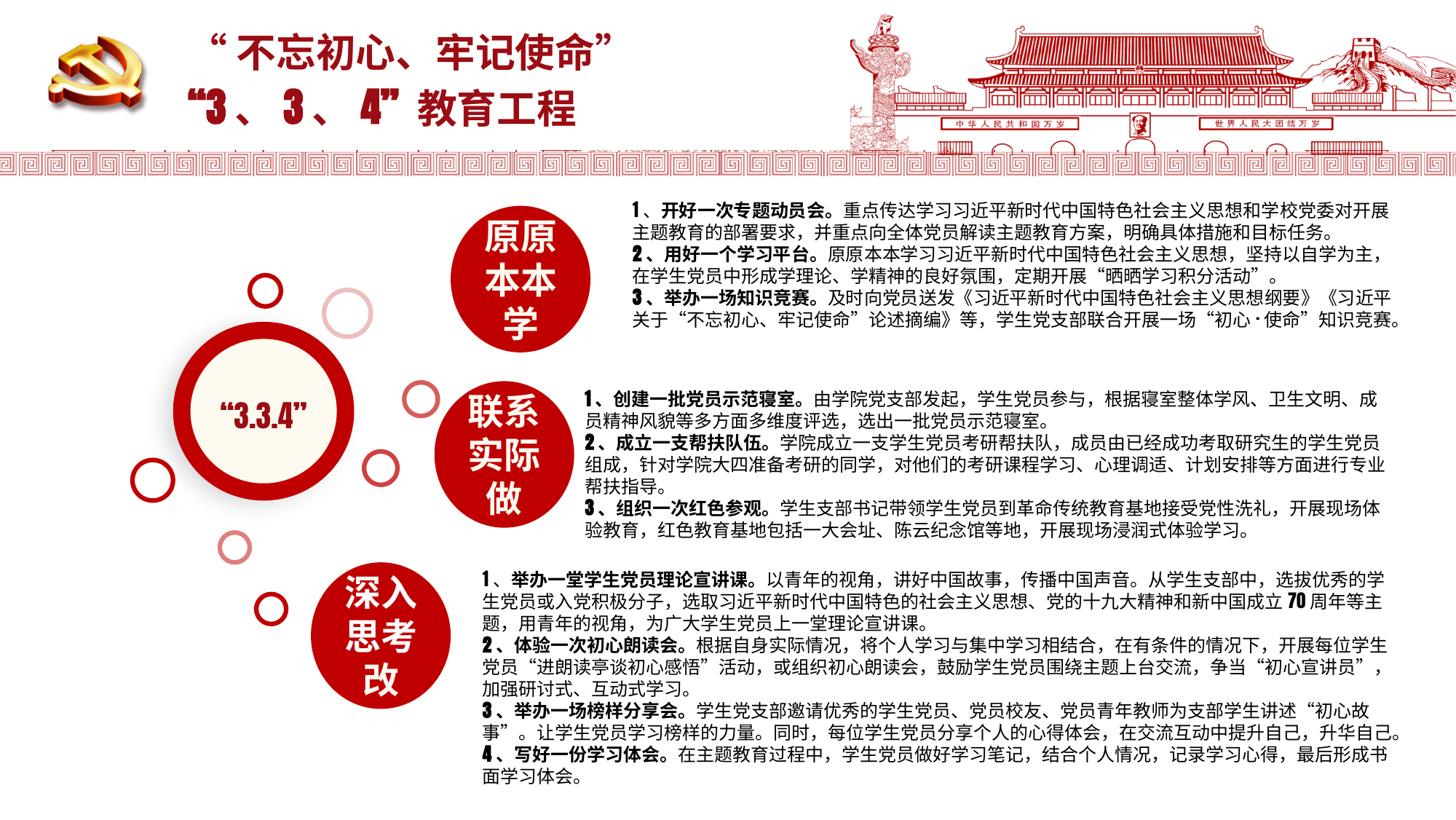

“不忘初心、牢记使命”
“3、3、4” 教育工程
1、开好一次专题动员会。重点传达学习习近平新时代中国特色社会主义思想和学校党委对开展主题教育的部署要求，并重点向全体党员解读主题教育方案，明确具体措施和目标任务。
2、用好一个学习平台。原原本本学习习近平新时代中国特色社会主义思想，坚持以自学为主，在学生党员中形成学理论、学精神的良好氛围，定期开展“晒晒学习积分活动”。
3、举办一场知识竞赛。及时向党员送发《习近平新时代中国特色社会主义思想纲要》《习近平关于“不忘初心、牢记使命”论述摘编》等，学生党支部联合开展一场“初心·使命”知识竞赛。
原原本本学

“3.3.4”
联系实际
做

1、创建一批党员示范寝室。由学院党支部发起，学生党员参与，根据寝室整体学风、卫生文明、成员精神风貌等多方面多维度评选，选出一批党员示范寝室。
2、成立一支帮扶队伍。学院成立一支学生党员考研帮扶队，成员由已经成功考取研究生的学生党员组成，针对学院大四准备考研的同学，对他们的考研课程学习、心理调适、计划安排等方面进行专业帮扶指导。
3、组织一次红色参观。学生支部书记带领学生党员到革命传统教育基地接受党性洗礼，开展现场体验教育，红色教育基地包括一大会址、陈云纪念馆等地，开展现场浸润式体验学习。

深入思考
改
1、举办一堂学生党员理论宣讲课。以青年的视角，讲好中国故事，传播中国声音。从学生支部中，选拔优秀的学生党员或入党积极分子，选取习近平新时代中国特色的社会主义思想、党的十九大精神和新中国成立70周年等主题，用青年的视角，为广大学生党员上一堂理论宣讲课。
2、体验一次初心朗读会。根据自身实际情况，将个人学习与集中学习相结合，在有条件的情况下，开展每位学生党员“进朗读亭谈初心感悟”活动，或组织初心朗读会，鼓励学生党员围绕主题上台交流，争当“初心宣讲员”，加强研讨式、互动式学习。
3、举办一场榜样分享会。学生党支部邀请优秀的学生党员、党员校友、党员青年教师为支部学生讲述“初心故事”。让学生党员学习榜样的力量。同时，每位学生党员分享个人的心得体会，在交流互动中提升自己，升华自己。
4、写好一份学习体会。在主题教育过程中，学生党员做好学习笔记，结合个人情况，记录学习心得，最后形成书面学习体会。